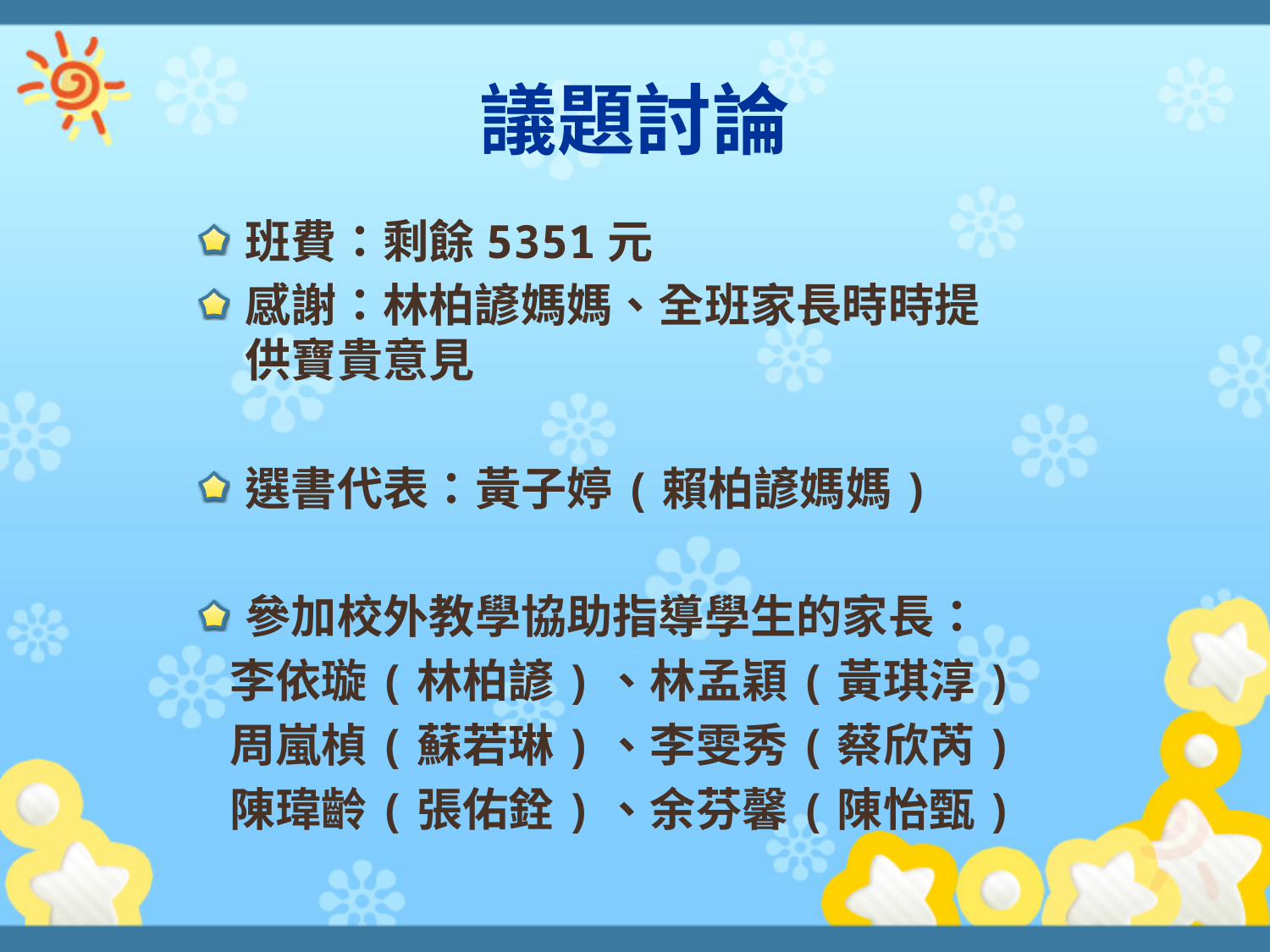

# 議題討論
班費：剩餘5351元
感謝：林柏諺媽媽、全班家長時時提供寶貴意見

選書代表：黃子婷(賴柏諺媽媽)

參加校外教學協助指導學生的家長：
  李依璇(林柏諺)、林孟穎(黃琪淳)
  周嵐楨(蘇若琳)、李雯秀(蔡欣芮)
  陳瑋齡(張佑銓)、余芬馨(陳怡甄)